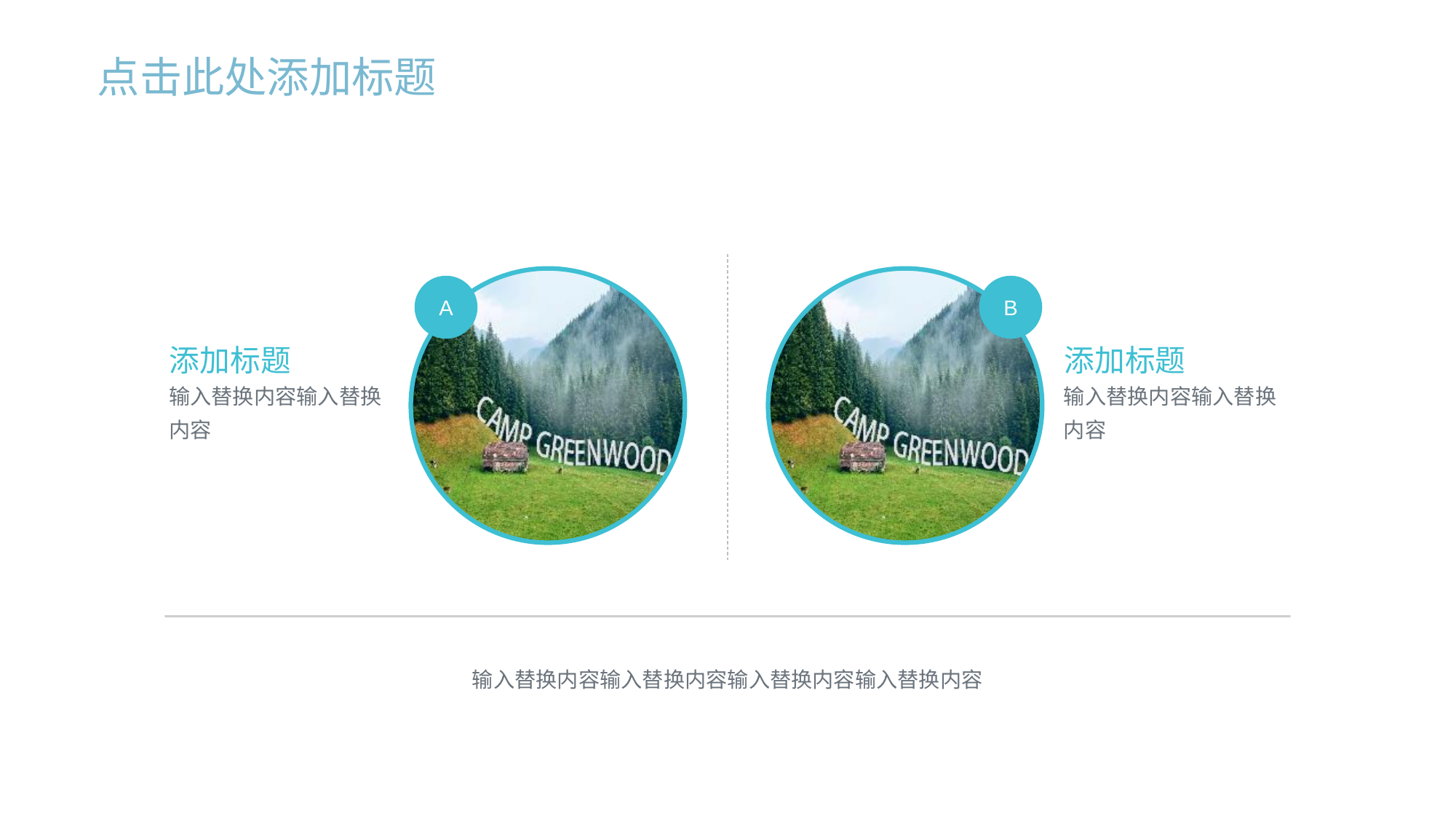

点击此处添加标题

A
添加标题
输入替换内容输入替换内容

B
添加标题
输入替换内容输入替换内容

输入替换内容输入替换内容输入替换内容输入替换内容